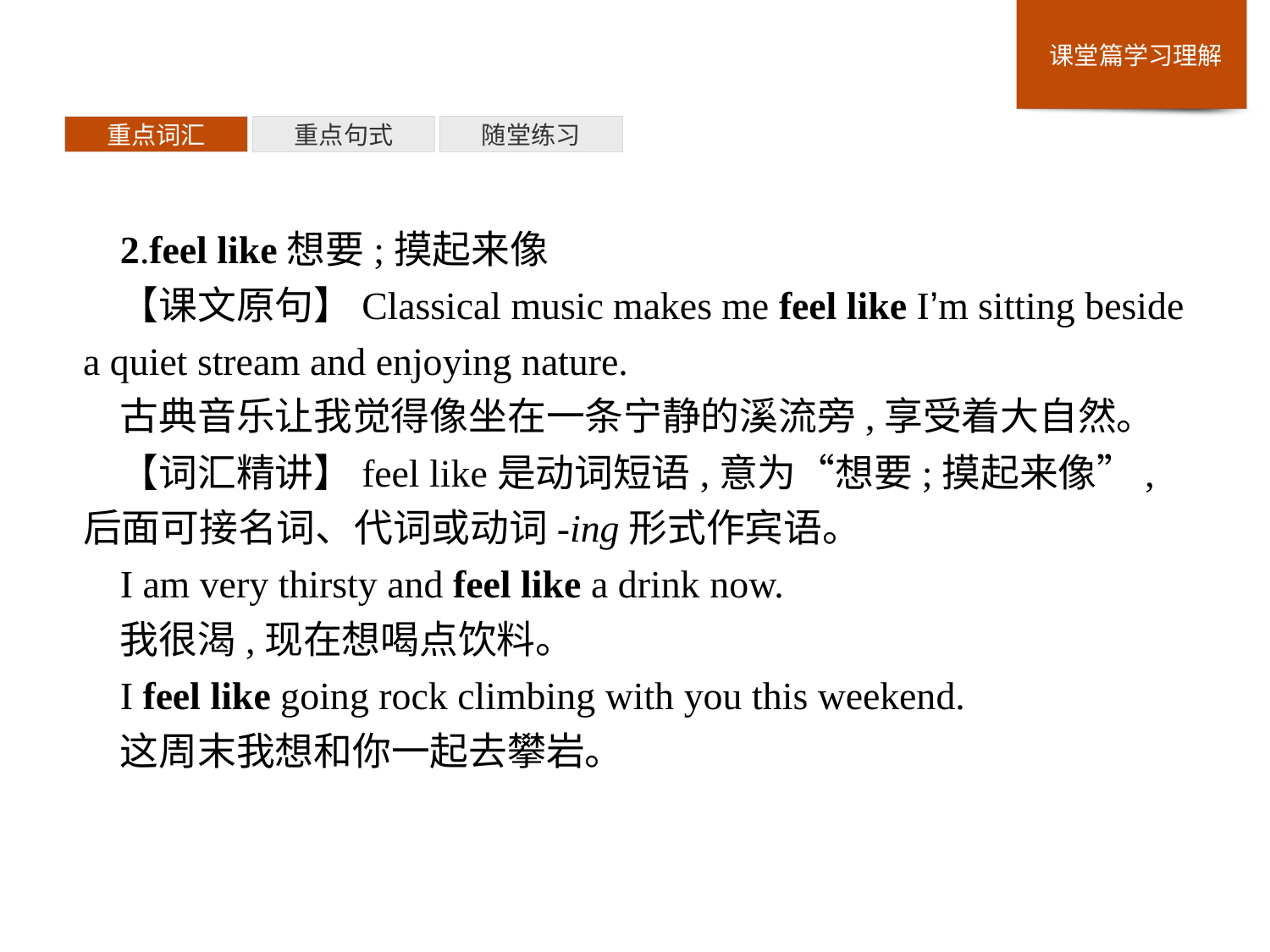

重点词汇
重点句式
随堂练习
2.feel like想要;摸起来像
【课文原句】Classical music makes me feel like I’m sitting beside a quiet stream and enjoying nature.
古典音乐让我觉得像坐在一条宁静的溪流旁,享受着大自然。
【词汇精讲】feel like是动词短语,意为“想要;摸起来像”,后面可接名词、代词或动词-ing形式作宾语。
I am very thirsty and feel like a drink now.
我很渴,现在想喝点饮料。
I feel like going rock climbing with you this weekend.
这周末我想和你一起去攀岩。